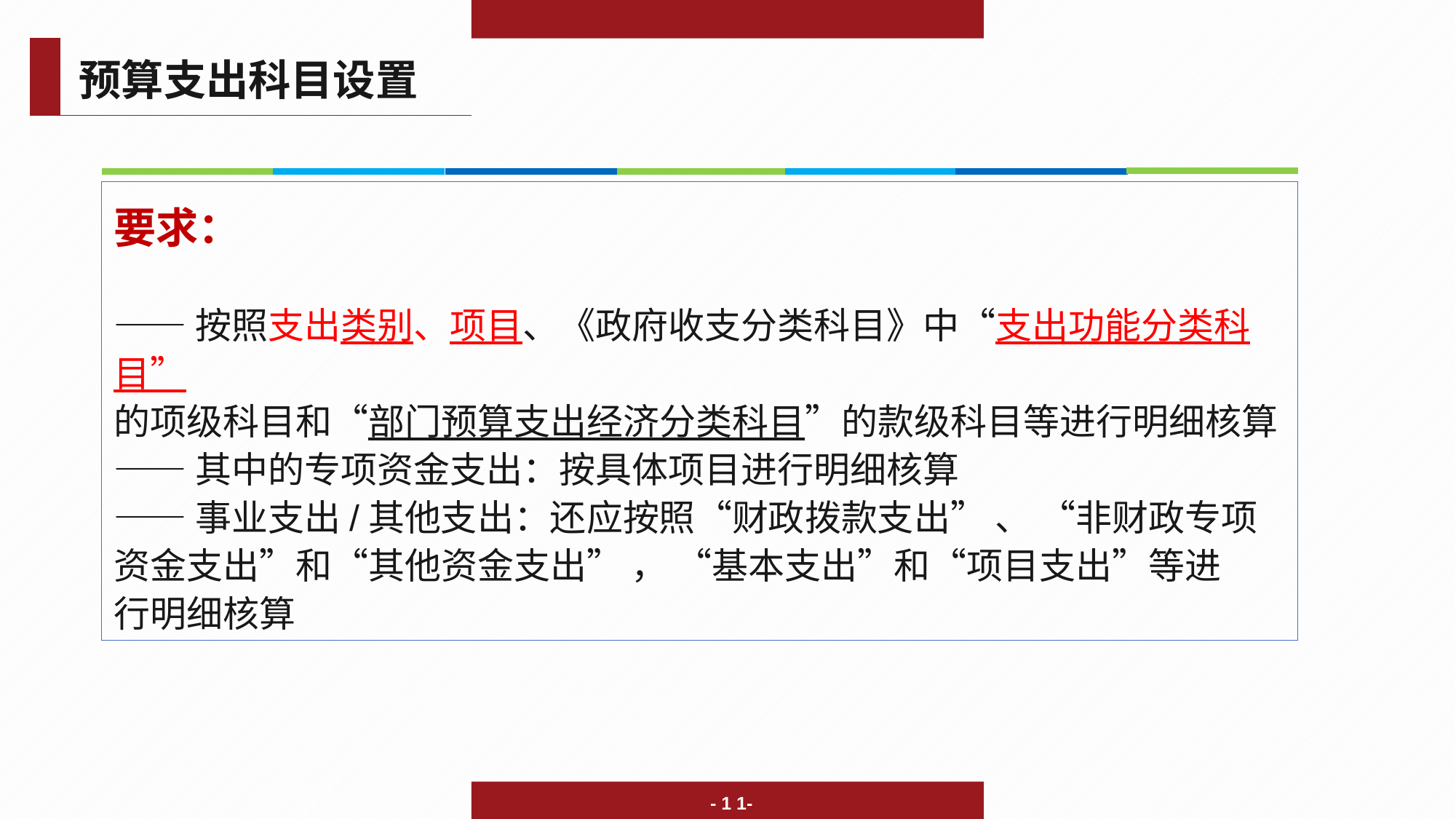

预算支出科目设置

要求：

——按照支出类别、项目、《政府收支分类科目》中“支出功能分类科目”
的项级科目和“部门预算支出经济分类科目”的款级科目等进行明细核算
——其中的专项资金支出：按具体项目进行明细核算
——事业支出/其他支出：还应按照“财政拨款支出” 、 “非财政专项
资金支出”和“其他资金支出” ， “基本支出”和“项目支出”等进
行明细核算

- 1 1-